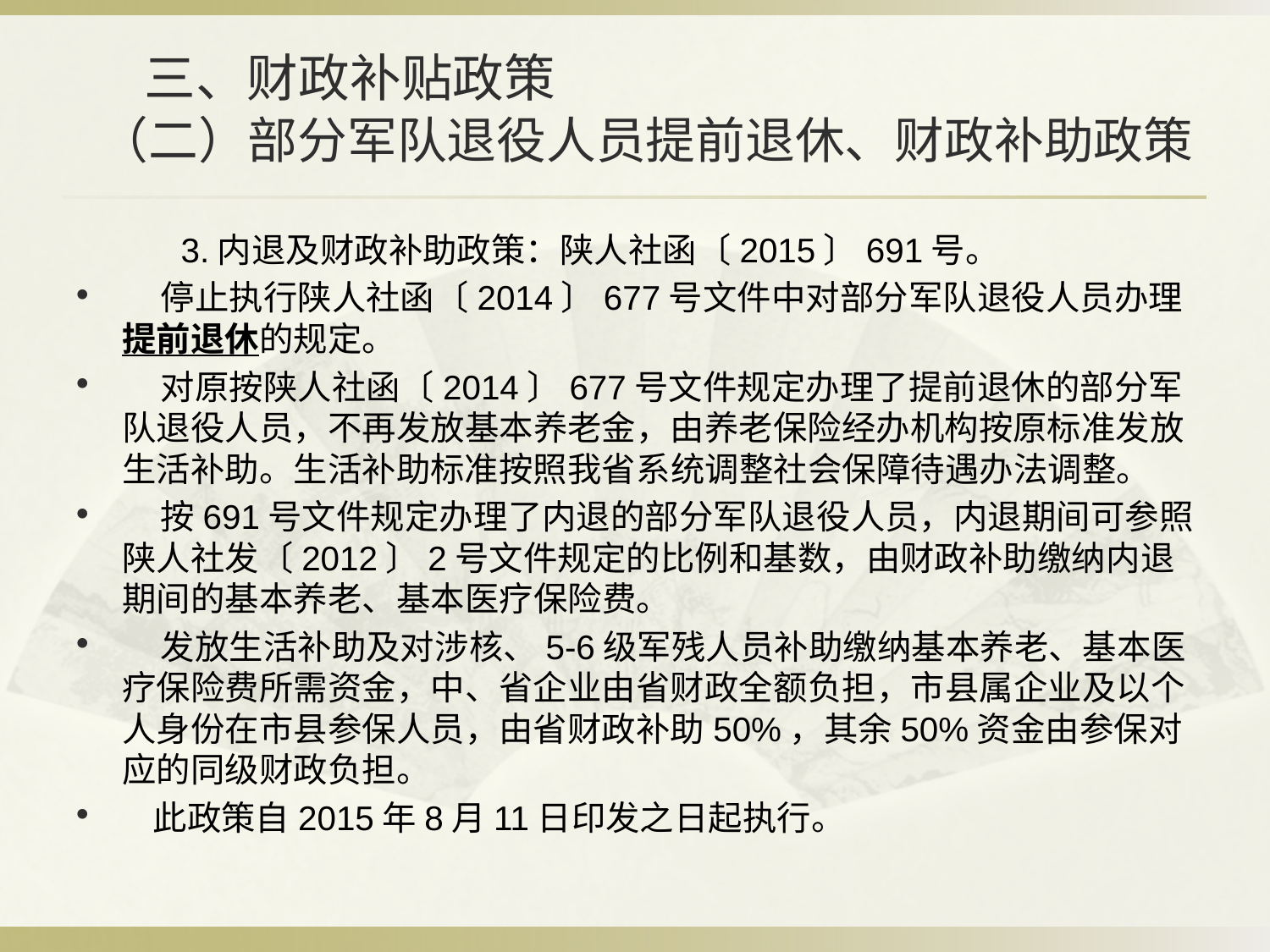

# 三、财政补贴政策 （二）部分军队退役人员提前退休、财政补助政策
           3.内退及财政补助政策：陕人社函〔2015〕691号。
    停止执行陕人社函〔2014〕677号文件中对部分军队退役人员办理提前退休的规定。
    对原按陕人社函〔2014〕677号文件规定办理了提前退休的部分军队退役人员，不再发放基本养老金，由养老保险经办机构按原标准发放生活补助。生活补助标准按照我省系统调整社会保障待遇办法调整。
    按691号文件规定办理了内退的部分军队退役人员，内退期间可参照陕人社发〔2012〕2号文件规定的比例和基数，由财政补助缴纳内退期间的基本养老、基本医疗保险费。
    发放生活补助及对涉核、5-6级军残人员补助缴纳基本养老、基本医疗保险费所需资金，中、省企业由省财政全额负担，市县属企业及以个人身份在市县参保人员，由省财政补助50%，其余50%资金由参保对应的同级财政负担。
   此政策自2015年8月11日印发之日起执行。